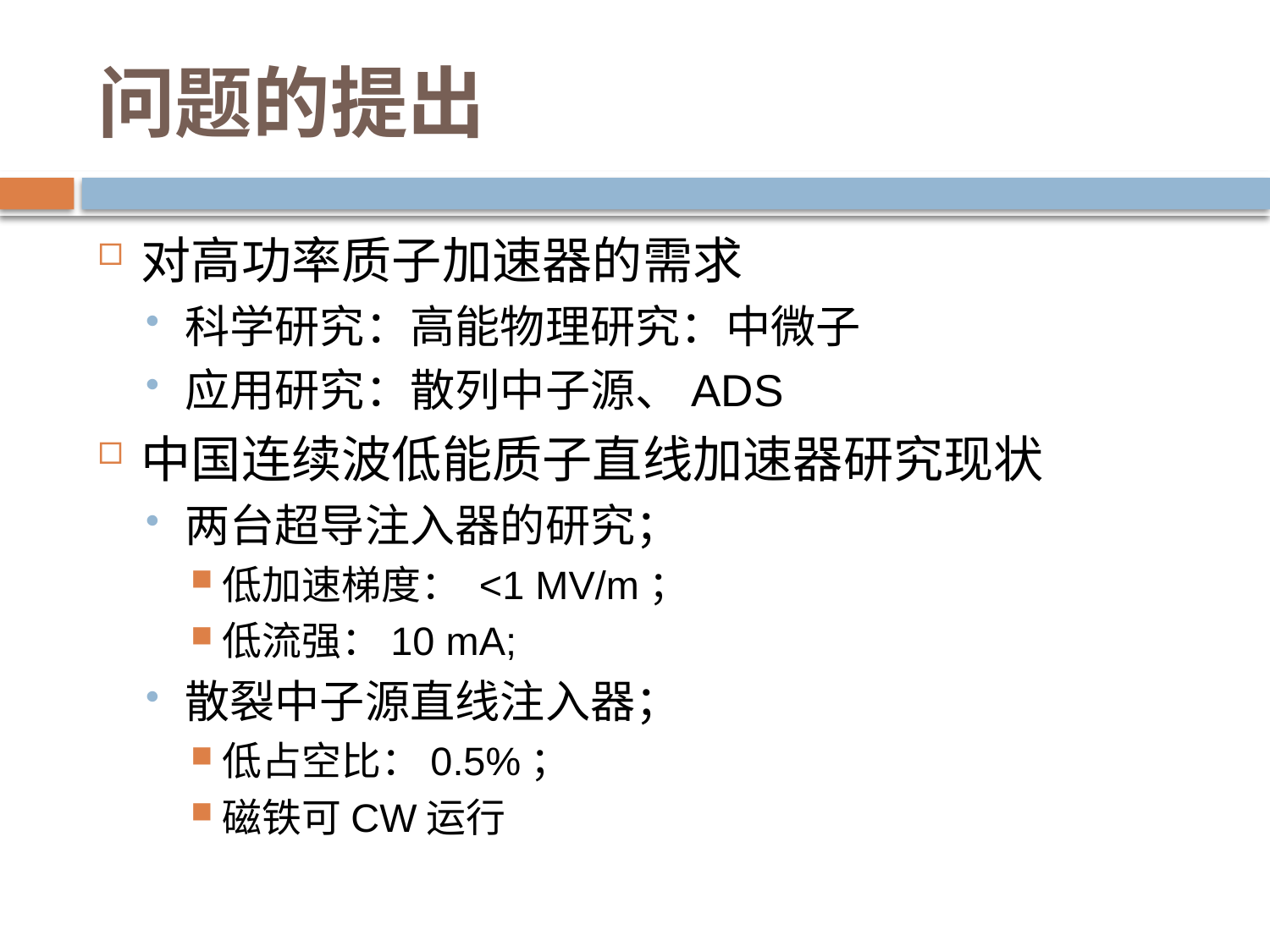

# 问题的提出
对高功率质子加速器的需求
科学研究：高能物理研究：中微子
应用研究：散列中子源、ADS
中国连续波低能质子直线加速器研究现状
两台超导注入器的研究；
低加速梯度： <1 MV/m；
低流强：10 mA;
散裂中子源直线注入器；
低占空比：0.5%；
磁铁可CW运行